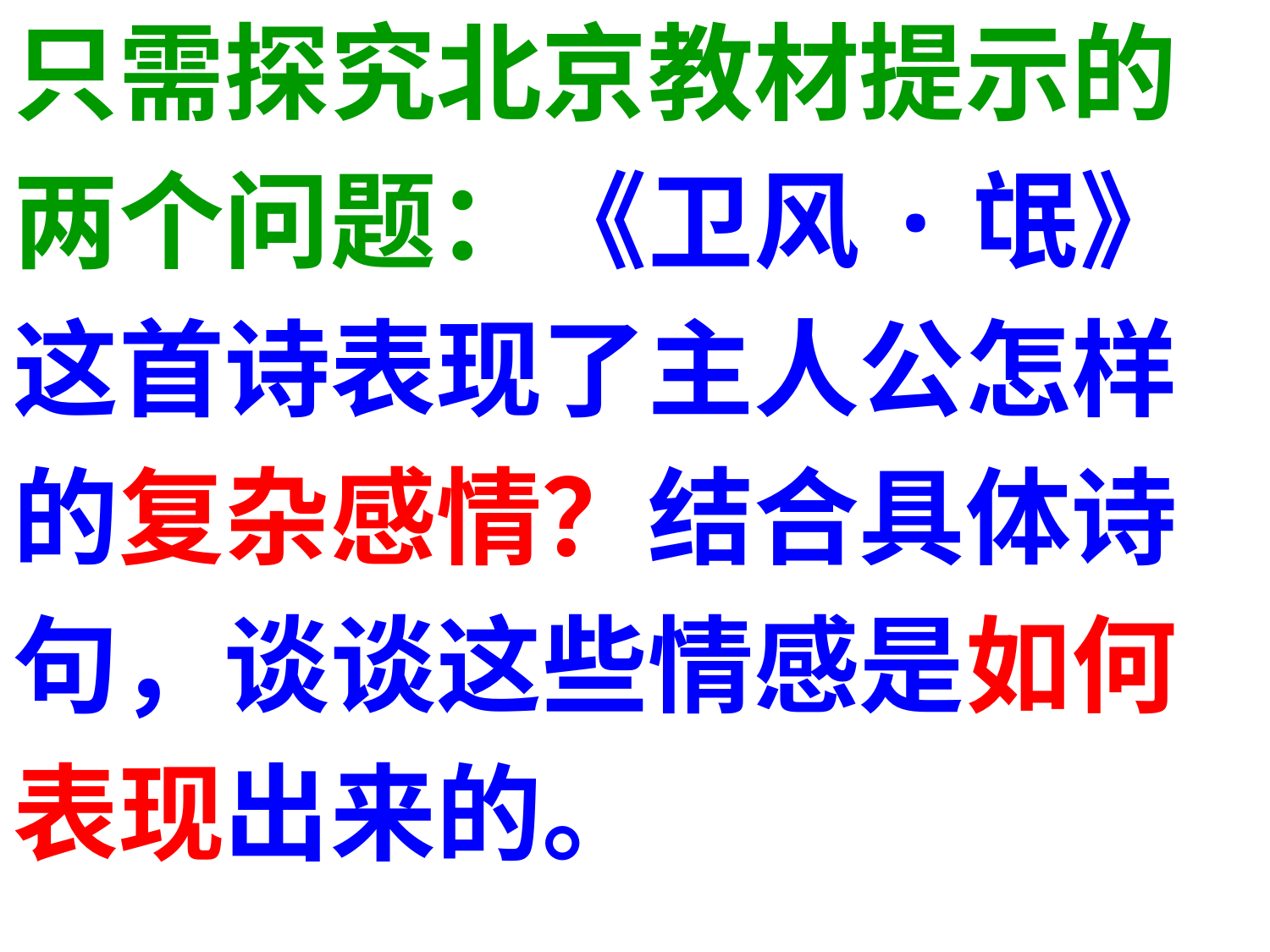

只需探究北京教材提示的
两个问题：《卫风·氓》
这首诗表现了主人公怎样
的复杂感情？结合具体诗
句，谈谈这些情感是如何
表现出来的。